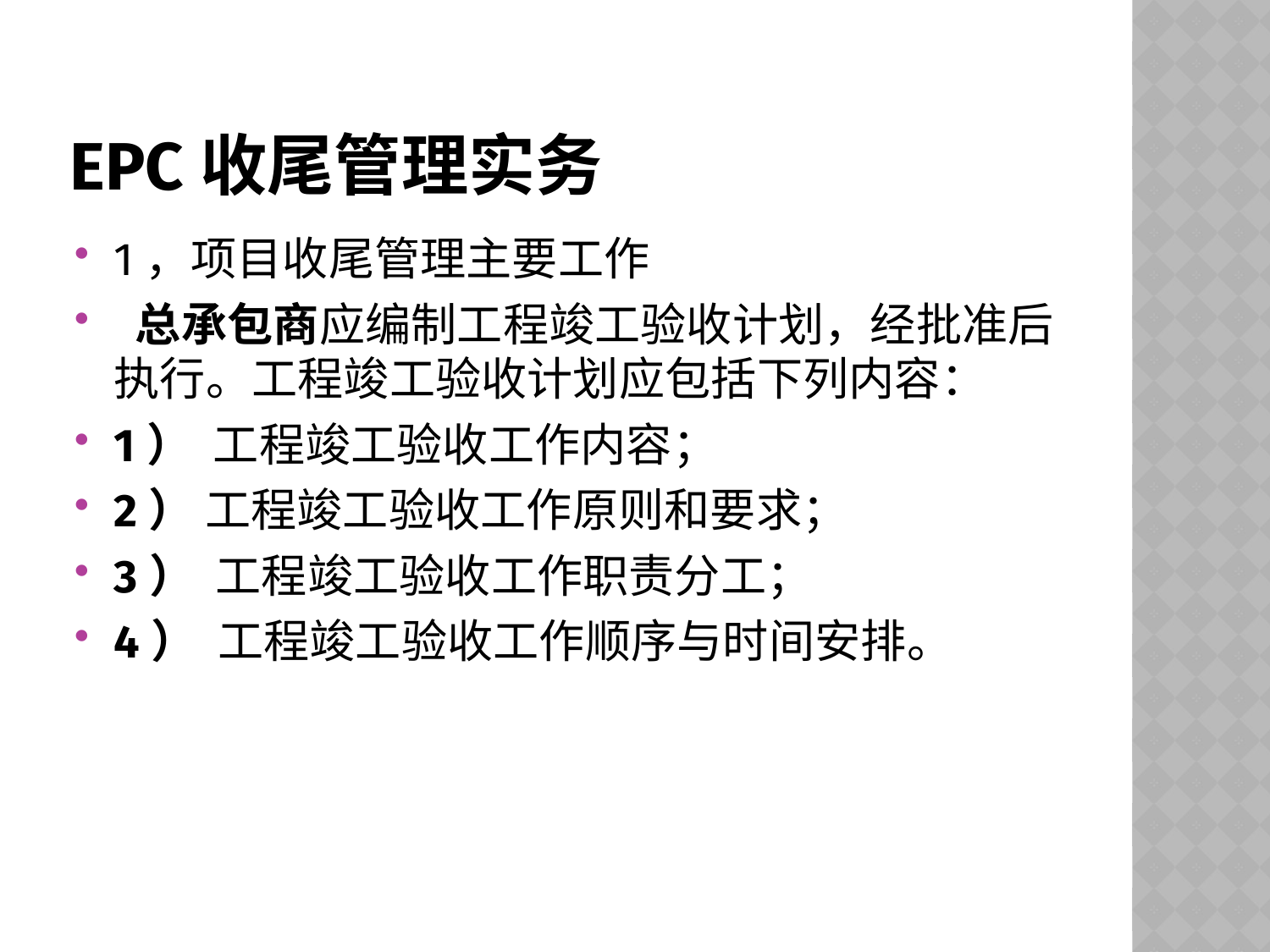

# EPC收尾管理实务
1，项目收尾管理主要工作
 总承包商应编制工程竣工验收计划，经批准后执行。工程竣工验收计划应包括下列内容：
1）  工程竣工验收工作内容；
2） 工程竣工验收工作原则和要求；
3）  工程竣工验收工作职责分工；
4）  工程竣工验收工作顺序与时间安排。